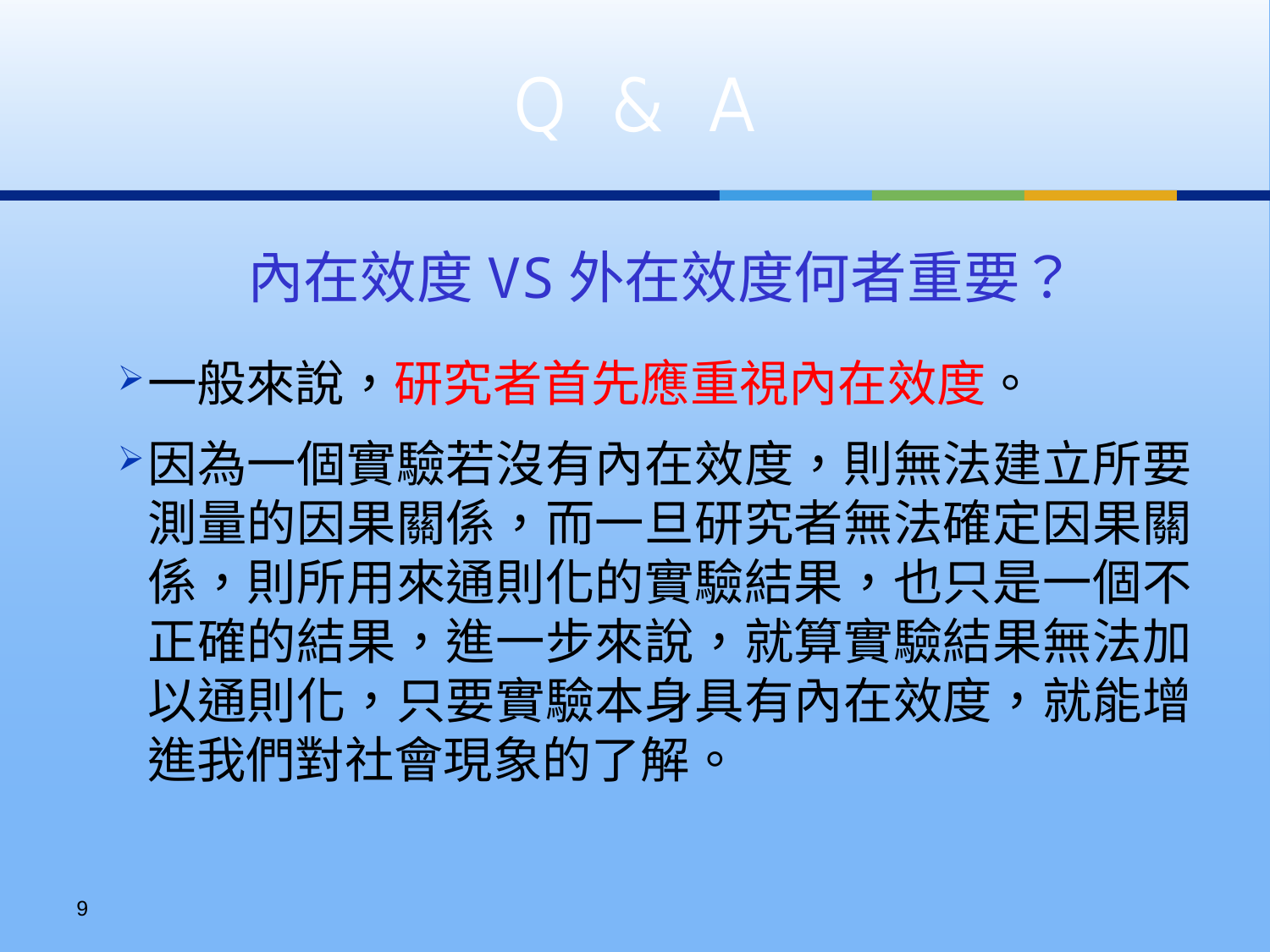

Q  &  A
內在效度VS外在效度何者重要？

一般來說，研究者首先應重視內在效度。
因為一個實驗若沒有內在效度，則無法建立所要測量的因果關係，而一旦研究者無法確定因果關係，則所用來通則化的實驗結果，也只是一個不正確的結果，進一步來說，就算實驗結果無法加以通則化，只要實驗本身具有內在效度，就能增進我們對社會現象的了解。
9